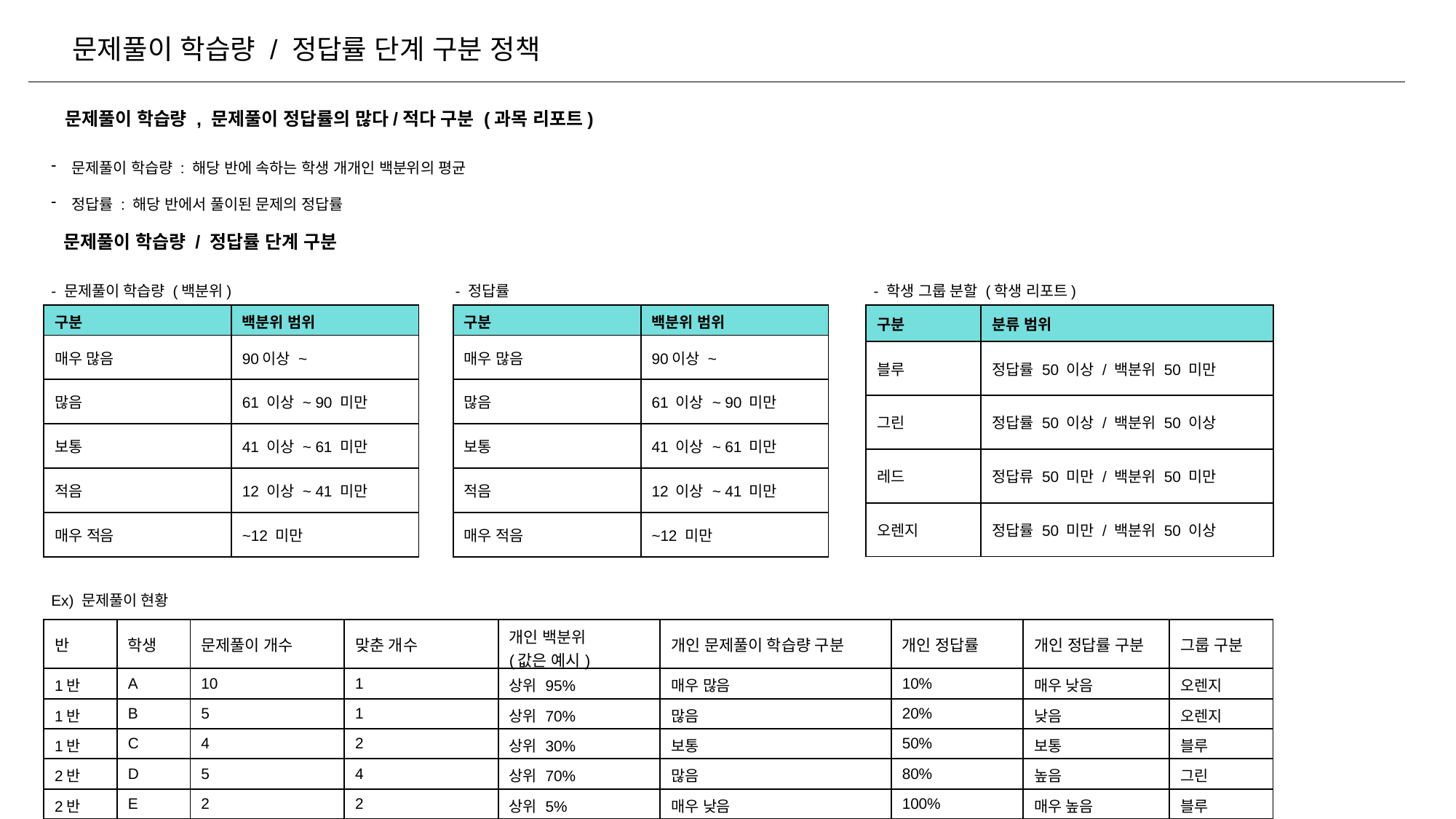

문제풀이 학습량 / 정답률 단계 구분 정책
문제풀이 학습량 , 문제풀이 정답률의 많다/적다 구분 (과목 리포트)
문제풀이 학습량 : 해당 반에 속하는 학생 개개인 백분위의 평균
정답률 : 해당 반에서 풀이된 문제의 정답률
문제풀이 학습량 / 정답률 단계 구분
- 문제풀이 학습량 (백분위)
- 정답률
- 학생 그룹 분할 (학생 리포트)
| 구분 | 분류 범위 |
| --- | --- |
| 블루 | 정답률 50 이상 / 백분위 50 미만 |
| 그린 | 정답률 50 이상 / 백분위 50 이상 |
| 레드 | 정답류 50 미만 / 백분위 50 미만 |
| 오렌지 | 정답률 50 미만 / 백분위 50 이상 |
| 구분 | 백분위 범위 |
| --- | --- |
| 매우 많음 | 90이상 ~ |
| 많음 | 61 이상 ~ 90 미만 |
| 보통 | 41 이상 ~ 61 미만 |
| 적음 | 12 이상 ~ 41 미만 |
| 매우 적음 | ~12 미만 |
| 구분 | 백분위 범위 |
| --- | --- |
| 매우 많음 | 90이상 ~ |
| 많음 | 61 이상 ~ 90 미만 |
| 보통 | 41 이상 ~ 61 미만 |
| 적음 | 12 이상 ~ 41 미만 |
| 매우 적음 | ~12 미만 |
Ex) 문제풀이 현황
| 반 | 학생 | 문제풀이 개수 | 맞춘 개수 | 개인 백분위 (값은 예시) | 개인 문제풀이 학습량 구분 | 개인 정답률 | 개인 정답률 구분 | 그룹 구분 |
| --- | --- | --- | --- | --- | --- | --- | --- | --- |
| 1반 | A | 10 | 1 | 상위 95% | 매우 많음 | 10% | 매우 낮음 | 오렌지 |
| 1반 | B | 5 | 1 | 상위 70% | 많음 | 20% | 낮음 | 오렌지 |
| 1반 | C | 4 | 2 | 상위 30% | 보통 | 50% | 보통 | 블루 |
| 2반 | D | 5 | 4 | 상위 70% | 많음 | 80% | 높음 | 그린 |
| 2반 | E | 2 | 2 | 상위 5% | 매우 낮음 | 100% | 매우 높음 | 블루 |

1반의 문제풀이 학습량 계산 : A의 백분위 , B의 백분위 , C의 백분위의 평균  →  (95 + 75 + 30) /3 = 65      ▶ ▶ ▶  1반의 학습량 많음
1반의 정답률 : A,B,C가 맞춘 개수 / A,B,C 가 푼 개수 → (1 + 1 + 2) / (10 + 5+ 4) * 100 = 21.1 %  ▶ ▶ ▶ 1반의 정답률 낮음